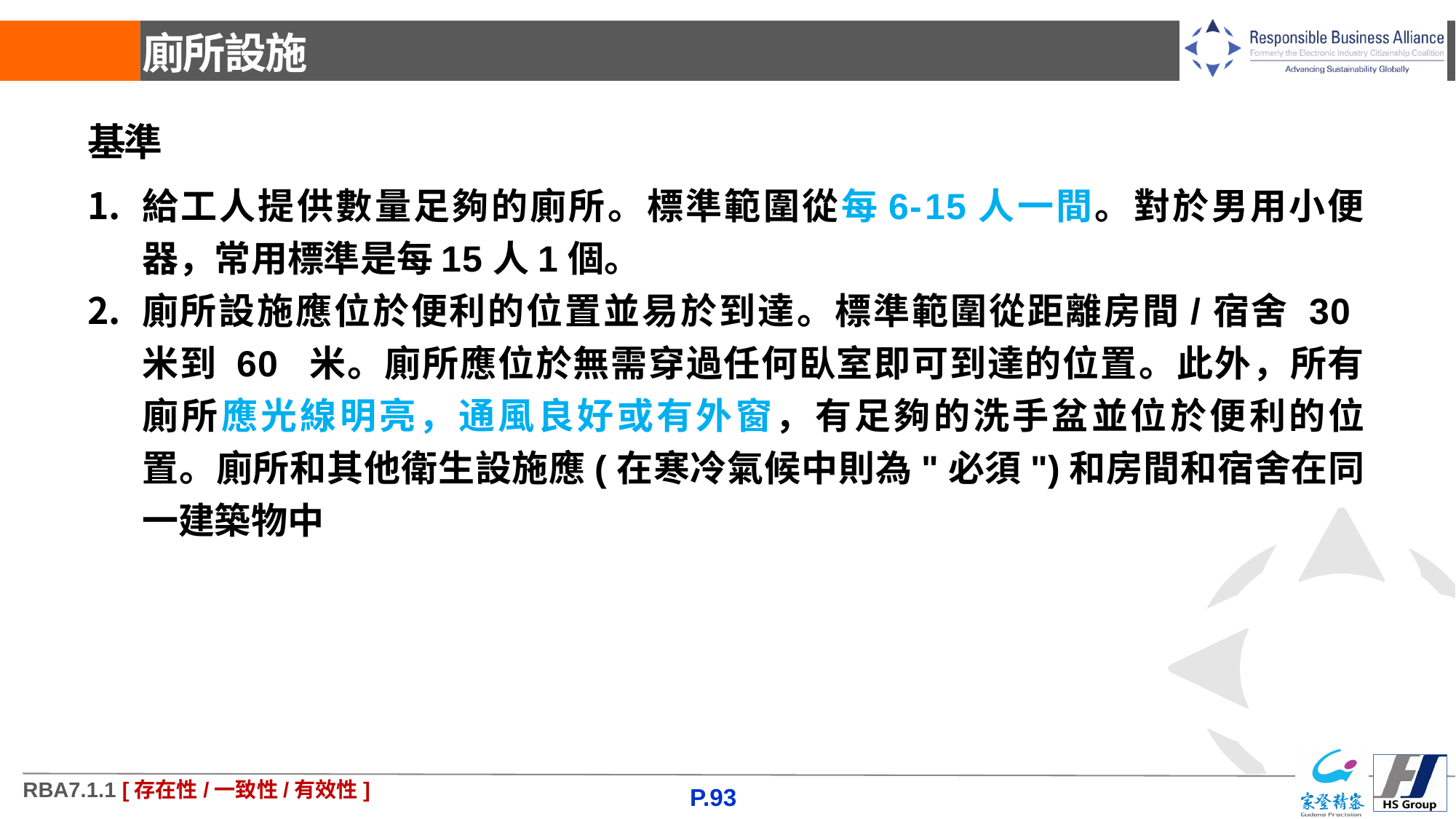

# 廁所設施
基準
給工人提供數量足夠的廁所。標準範圍從每6-15人一間。對於男用小便器，常用標準是每15人1個。
廁所設施應位於便利的位置並易於到達。標準範圍從距離房間/宿舍 30  米到 60 米。廁所應位於無需穿過任何臥室即可到達的位置。此外，所有廁所應光線明亮，通風良好或有外窗，有足夠的洗手盆並位於便利的位置。廁所和其他衛生設施應(在寒冷氣候中則為"必須")和房間和宿舍在同一建築物中